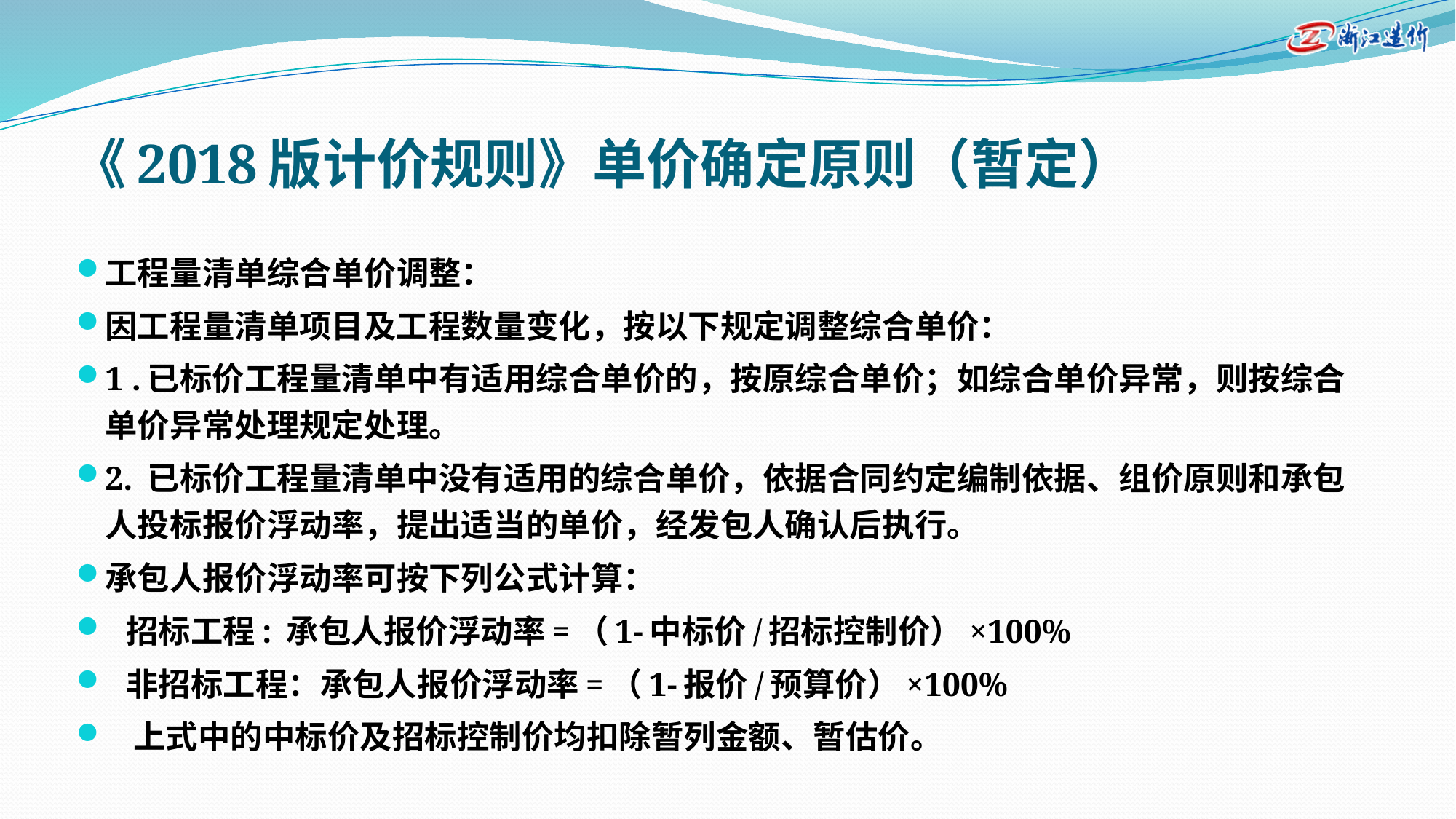

# 《2018版计价规则》单价确定原则（暂定）
工程量清单综合单价调整：
因工程量清单项目及工程数量变化，按以下规定调整综合单价：
1 .已标价工程量清单中有适用综合单价的，按原综合单价；如综合单价异常，则按综合单价异常处理规定处理。
2. 已标价工程量清单中没有适用的综合单价，依据合同约定编制依据、组价原则和承包人投标报价浮动率，提出适当的单价，经发包人确认后执行。
承包人报价浮动率可按下列公式计算：
  招标工程: 承包人报价浮动率=（1-中标价/招标控制价）×100%
  非招标工程：承包人报价浮动率=（1-报价/预算价）×100%
   上式中的中标价及招标控制价均扣除暂列金额、暂估价。